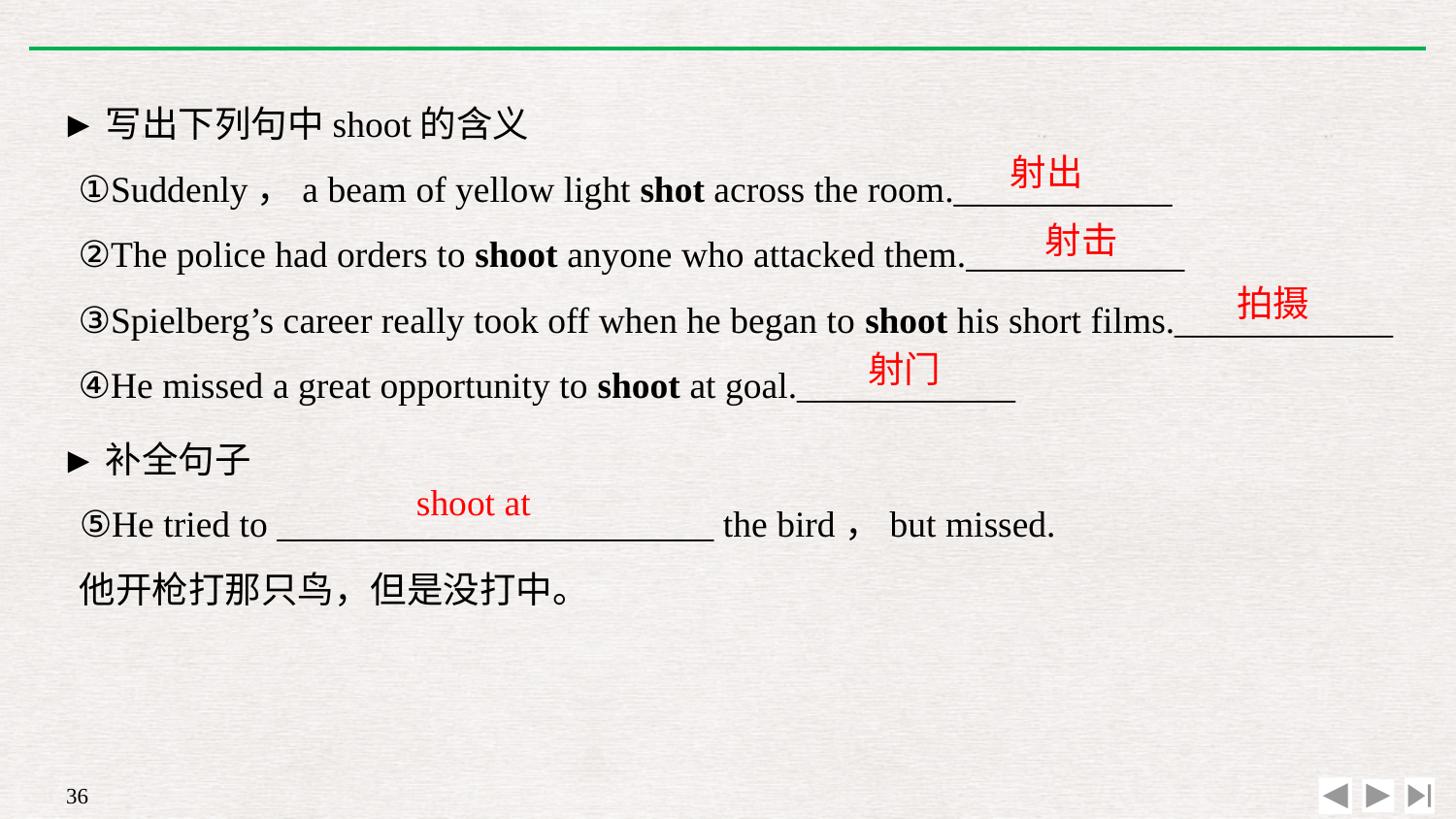

►写出下列句中shoot的含义
①Suddenly，a beam of yellow light shot across the room.____________
②The police had orders to shoot anyone who attacked them.____________
③Spielberg’s career really took off when he began to shoot his short films.____________
④He missed a great opportunity to shoot at goal.____________
射出
射击
拍摄
射门
►补全句子
⑤He tried to ________________________ the bird，but missed.
他开枪打那只鸟，但是没打中。
shoot at